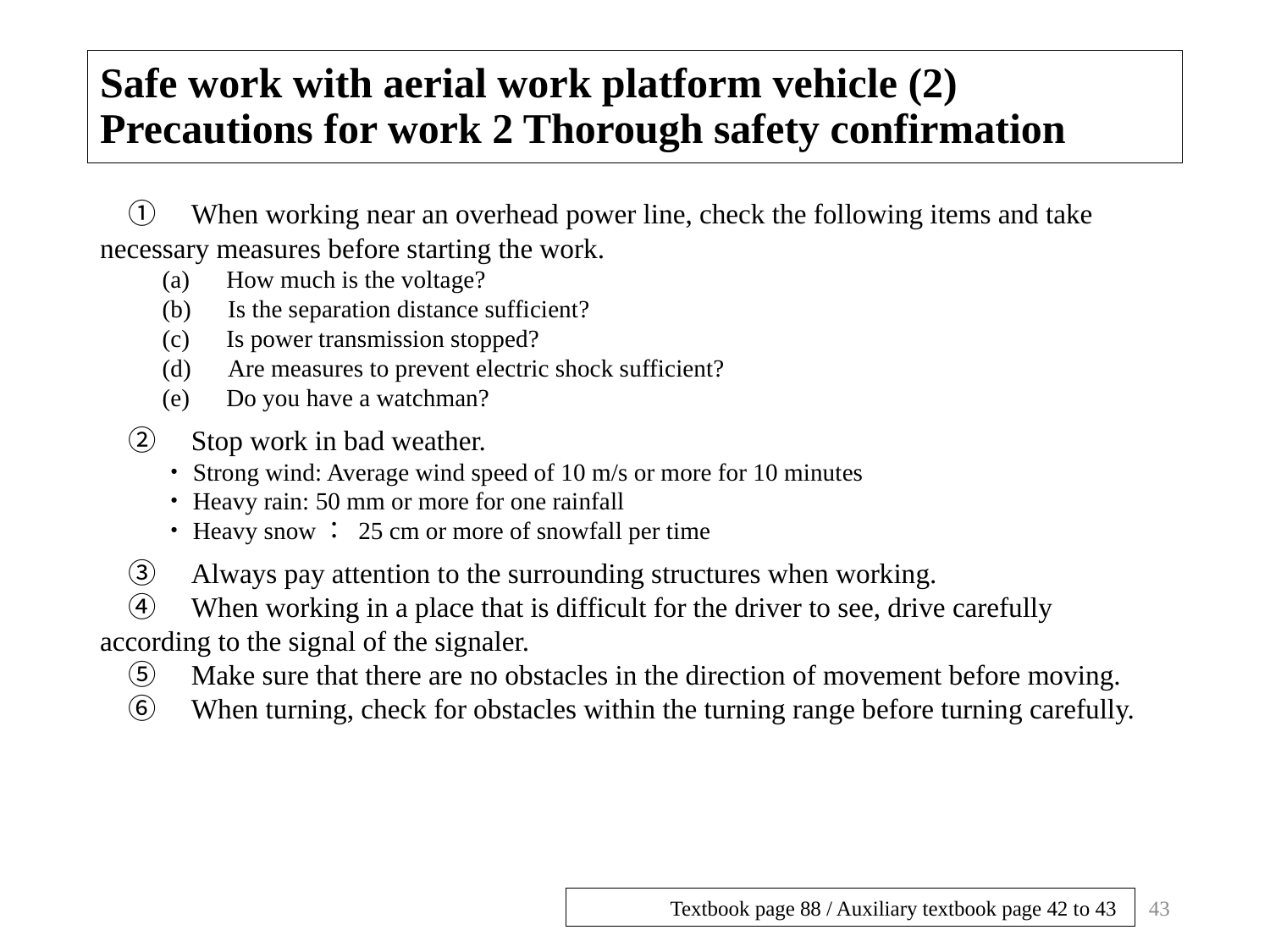

# Safe work with aerial work platform vehicle (2) Precautions for work 2 Thorough safety confirmation
　①　When working near an overhead power line, check the following items and take necessary measures before starting the work.
(a)　How much is the voltage?
(b)　Is the separation distance sufficient?
(c)　Is power transmission stopped?
(d)　Are measures to prevent electric shock sufficient?
(e)　Do you have a watchman?
　②　Stop work in bad weather.
・Strong wind: Average wind speed of 10 m/s or more for 10 minutes
・Heavy rain: 50 mm or more for one rainfall
・Heavy snow： 25 cm or more of snowfall per time
　③　Always pay attention to the surrounding structures when working.
　④　When working in a place that is difficult for the driver to see, drive carefully according to the signal of the signaler.
　⑤　Make sure that there are no obstacles in the direction of movement before moving.
　⑥　When turning, check for obstacles within the turning range before turning carefully.

43
Textbook page 88 / Auxiliary textbook page 42 to 43